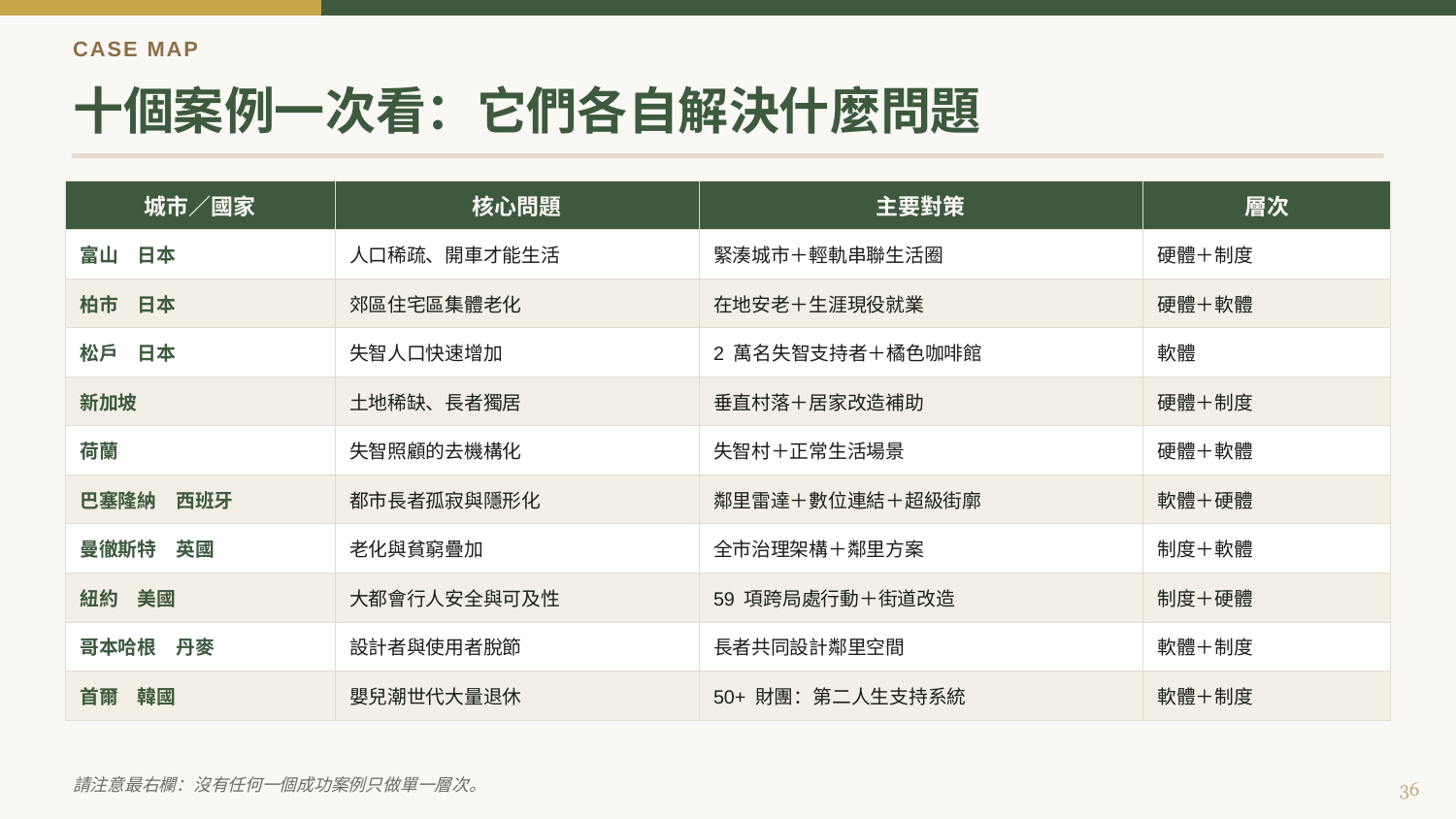

CASE MAP
十個案例一次看：它們各自解決什麼問題

| 城市／國家 | 核心問題 | 主要對策 | 層次 |
| --- | --- | --- | --- |
| 富山　日本 | 人口稀疏、開車才能生活 | 緊湊城市＋輕軌串聯生活圈 | 硬體＋制度 |
| 柏市　日本 | 郊區住宅區集體老化 | 在地安老＋生涯現役就業 | 硬體＋軟體 |
| 松戶　日本 | 失智人口快速增加 | 2 萬名失智支持者＋橘色咖啡館 | 軟體 |
| 新加坡 | 土地稀缺、長者獨居 | 垂直村落＋居家改造補助 | 硬體＋制度 |
| 荷蘭 | 失智照顧的去機構化 | 失智村＋正常生活場景 | 硬體＋軟體 |
| 巴塞隆納　西班牙 | 都市長者孤寂與隱形化 | 鄰里雷達＋數位連結＋超級街廓 | 軟體＋硬體 |
| 曼徹斯特　英國 | 老化與貧窮疊加 | 全市治理架構＋鄰里方案 | 制度＋軟體 |
| 紐約　美國 | 大都會行人安全與可及性 | 59 項跨局處行動＋街道改造 | 制度＋硬體 |
| 哥本哈根　丹麥 | 設計者與使用者脫節 | 長者共同設計鄰里空間 | 軟體＋制度 |
| 首爾　韓國 | 嬰兒潮世代大量退休 | 50+ 財團：第二人生支持系統 | 軟體＋制度 |
請注意最右欄：沒有任何一個成功案例只做單一層次。
36